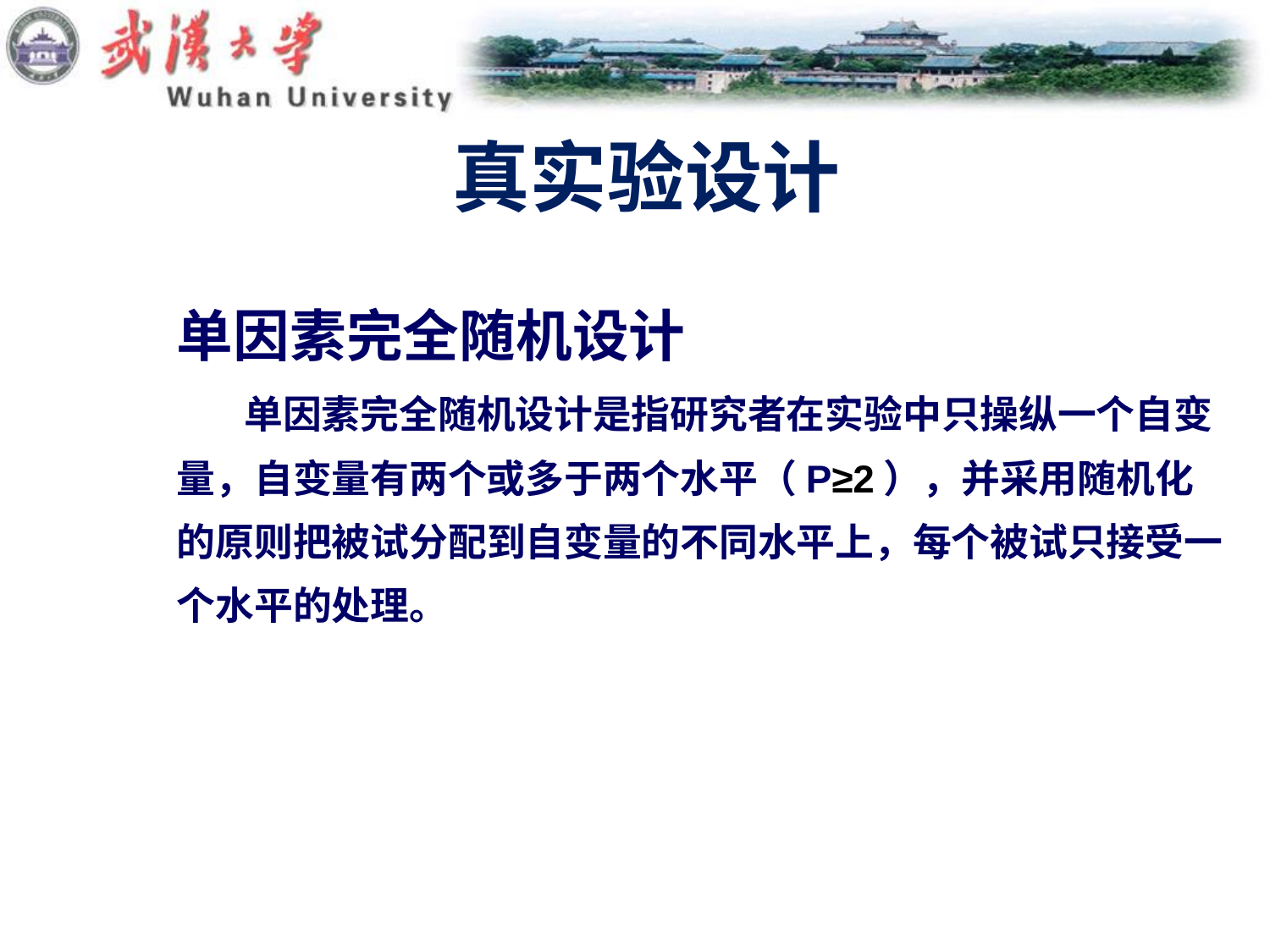

# 真实验设计
单因素完全随机设计
      单因素完全随机设计是指研究者在实验中只操纵一个自变
量，自变量有两个或多于两个水平（P≥2），并采用随机化
的原则把被试分配到自变量的不同水平上，每个被试只接受一
个水平的处理。